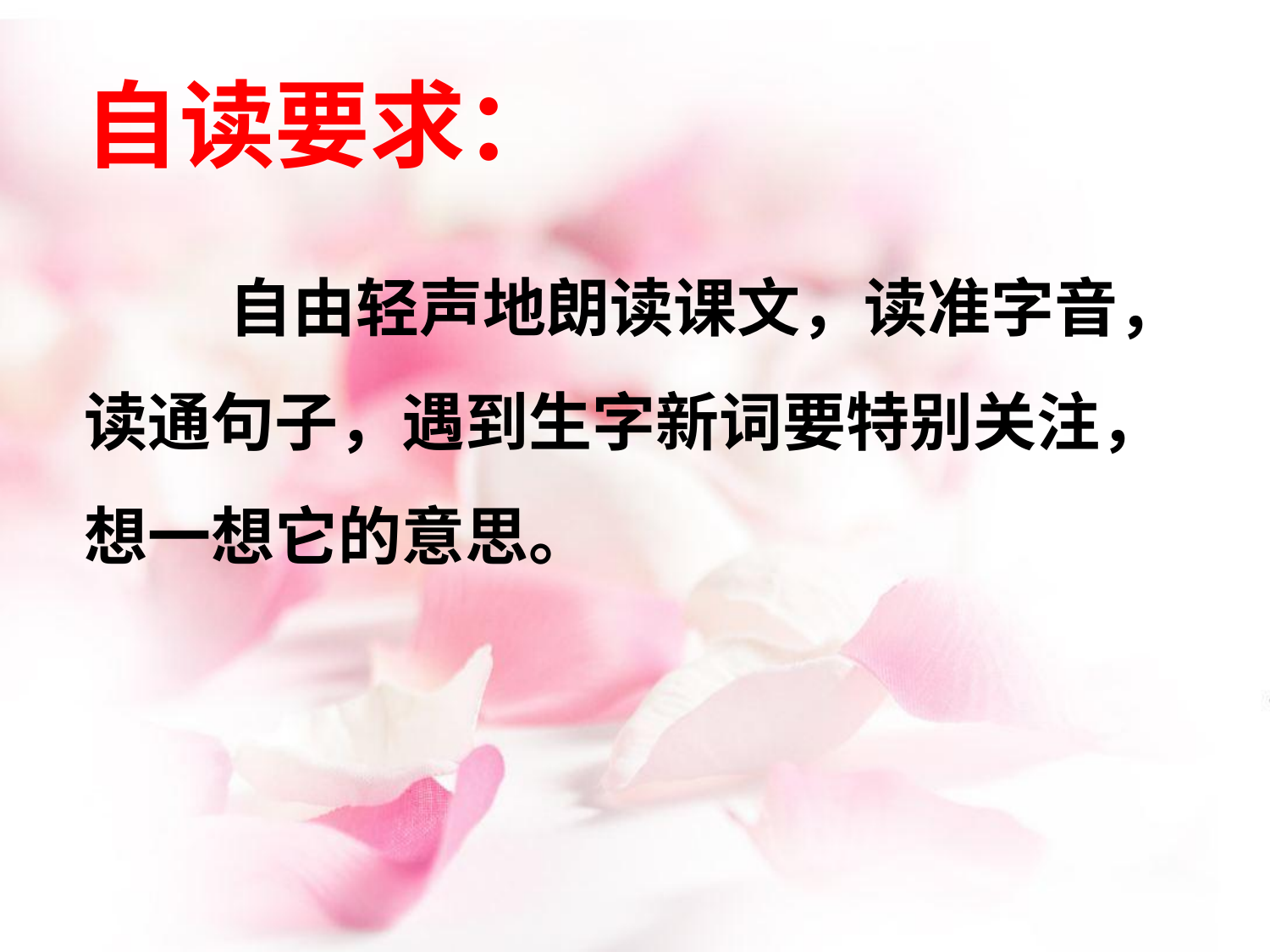

自读要求：

         自由轻声地朗读课文，读准字音，读通句子，遇到生字新词要特别关注，想一想它的意思。